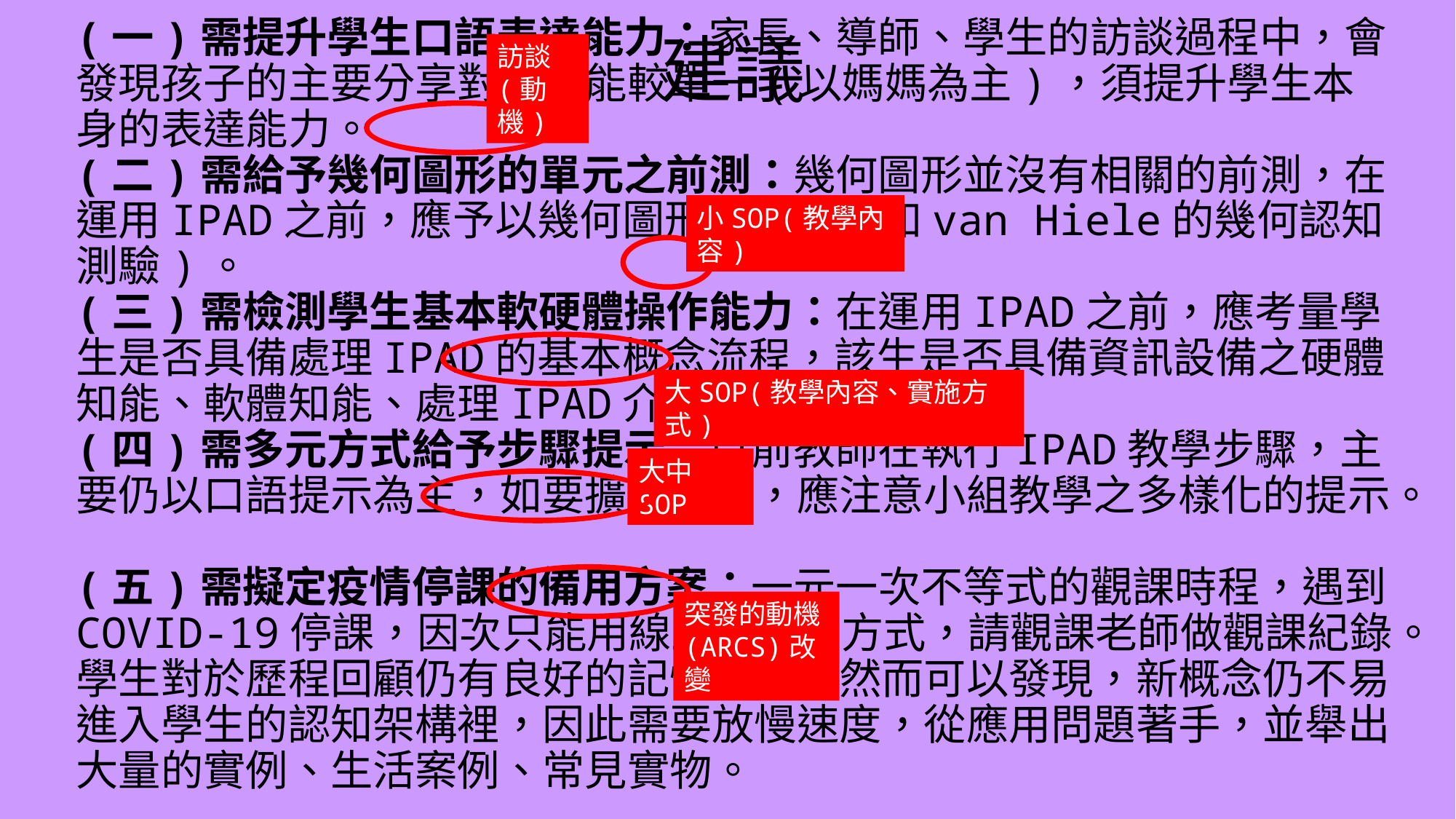

建議
訪談(動機)

小SOP(教學內容)

大SOP(教學內容、實施方式)
大中SOP

# (一)需提升學生口語表達能力：家長、導師、學生的訪談過程中，會發現孩子的主要分享對象可能較單一(以媽媽為主)，須提升學生本身的表達能力。 (二)需給予幾何圖形的單元之前測：幾何圖形並沒有相關的前測，在運用IPAD之前，應予以幾何圖形之前測(如van Hiele的幾何認知測驗)。 (三)需檢測學生基本軟硬體操作能力：在運用IPAD之前，應考量學生是否具備處理IPAD的基本概念流程，該生是否具備資訊設備之硬體知能、軟體知能、處理IPAD介面的能力。 (四)需多元方式給予步驟提示：目前教師在執行IPAD教學步驟，主要仍以口語提示為主，如要擴大應用，應注意小組教學之多樣化的提示。 (五)需擬定疫情停課的備用方案：一元一次不等式的觀課時程，遇到COVID-19停課，因次只能用線上錄影的方式，請觀課老師做觀課紀錄。學生對於歷程回顧仍有良好的記憶保留，然而可以發現，新概念仍不易進入學生的認知架構裡，因此需要放慢速度，從應用問題著手，並舉出大量的實例、生活案例、常見實物。

突發的動機(ARCS)改變